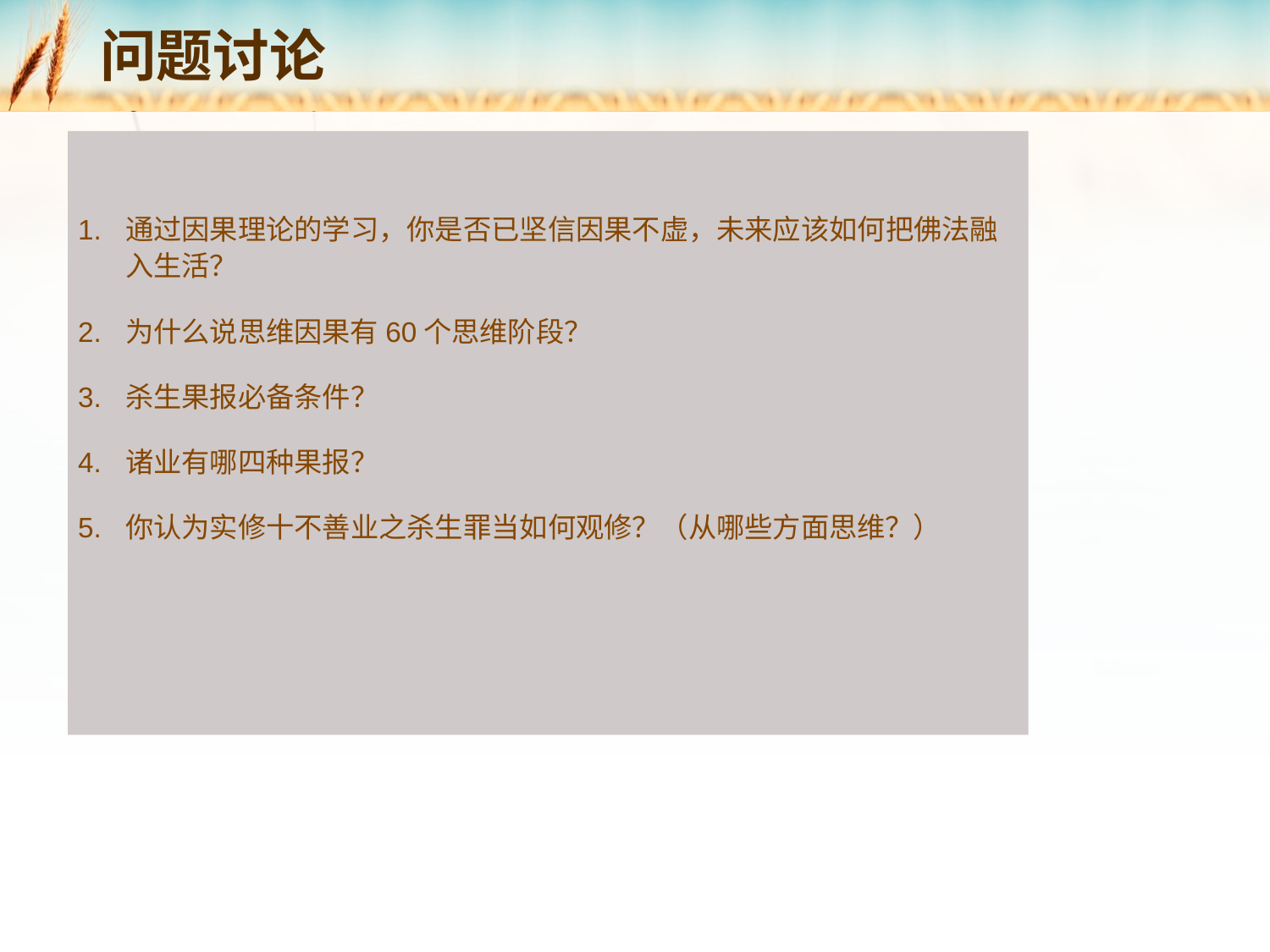

# 问题讨论

通过因果理论的学习，你是否已坚信因果不虚，未来应该如何把佛法融入生活？
为什么说思维因果有60个思维阶段？
杀生果报必备条件？
诸业有哪四种果报？
你认为实修十不善业之杀生罪当如何观修？（从哪些方面思维？）